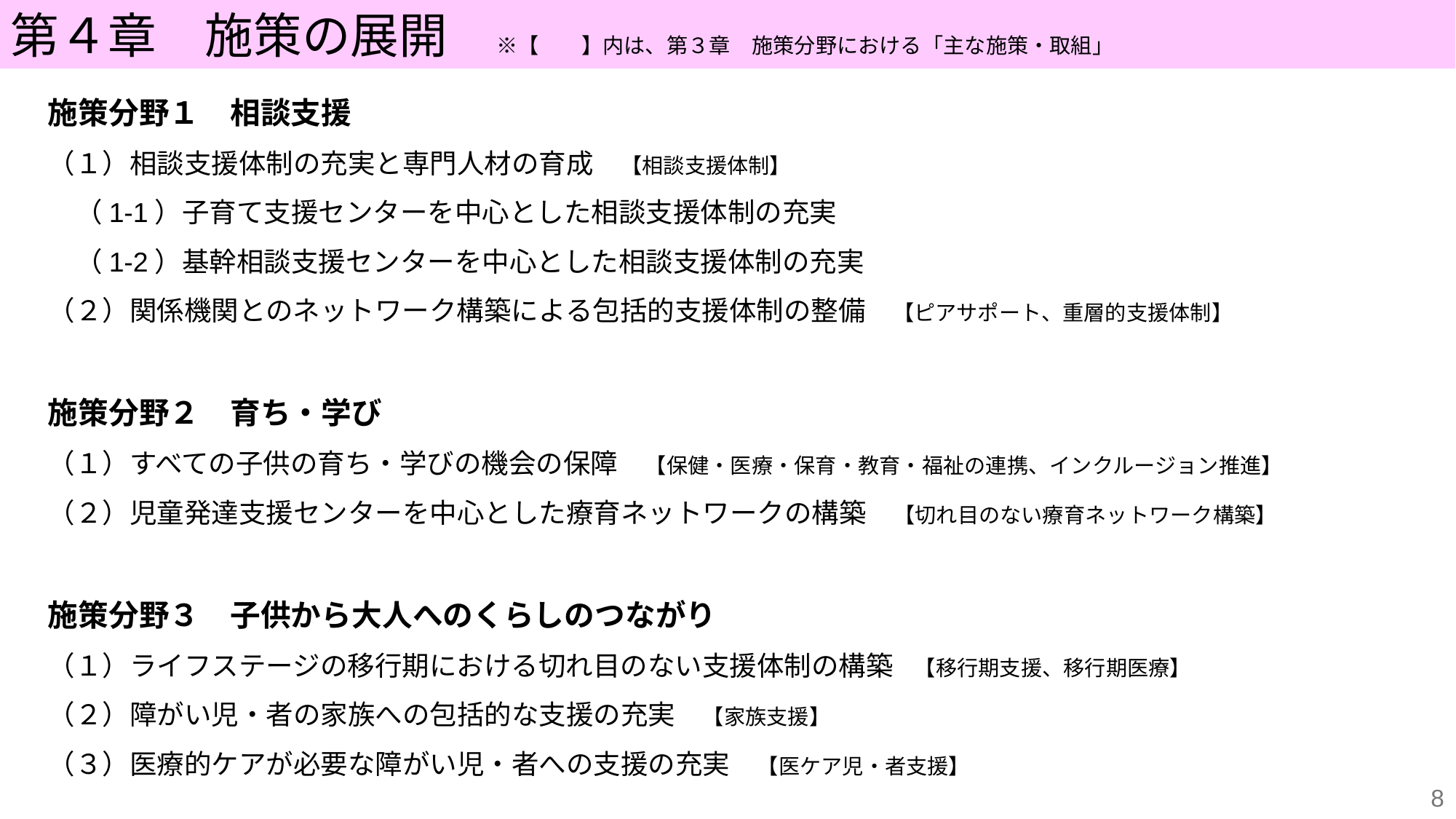

第４章　施策の展開　※【　　】内は、第３章　施策分野における「主な施策・取組」
施策分野１　相談支援
（１）相談支援体制の充実と専門人材の育成　【相談支援体制】
　（1-1）子育て支援センターを中心とした相談支援体制の充実
　（1-2）基幹相談支援センターを中心とした相談支援体制の充実
（２）関係機関とのネットワーク構築による包括的支援体制の整備　【ピアサポート、重層的支援体制】

施策分野２　育ち・学び
（１）すべての子供の育ち・学びの機会の保障　【保健・医療・保育・教育・福祉の連携、インクルージョン推進】
（２）児童発達支援センターを中心とした療育ネットワークの構築　【切れ目のない療育ネットワーク構築】

施策分野３　子供から大人へのくらしのつながり
（１）ライフステージの移行期における切れ目のない支援体制の構築　【移行期支援、移行期医療】
（２）障がい児・者の家族への包括的な支援の充実　【家族支援】
（３）医療的ケアが必要な障がい児・者への支援の充実　【医ケア児・者支援】
8